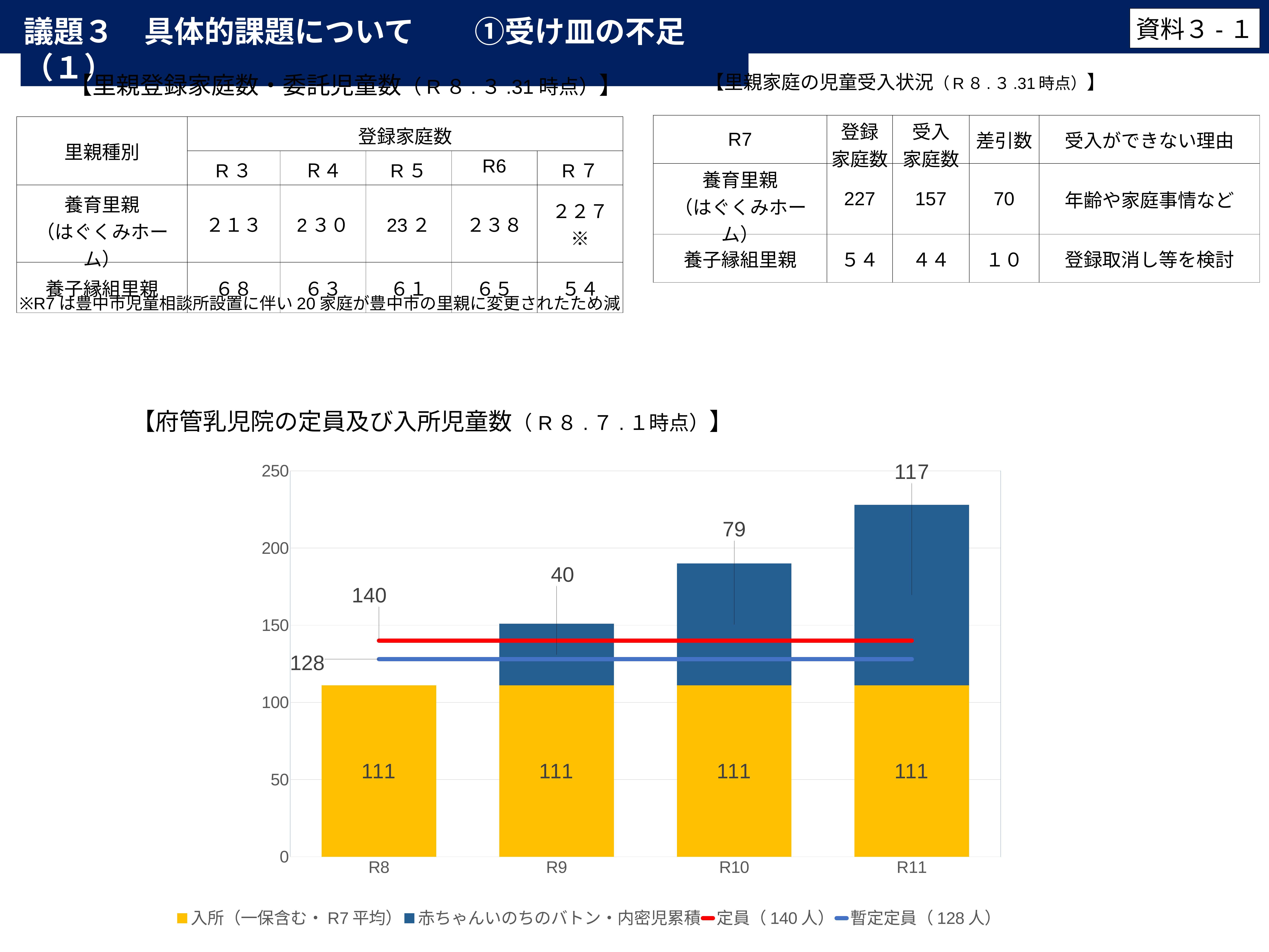

資料３-１
議題３　具体的課題について　　①受け皿の不足（１）
【里親登録家庭数・委託児童数（R８.３.31時点）】
【里親家庭の児童受入状況（R８.３.31時点）】
| R7 | 登録 家庭数 | 受入 家庭数 | 差引数 | 受入ができない理由 |
| --- | --- | --- | --- | --- |
| 養育里親 （はぐくみホーム） | 227 | 157 | 70 | 年齢や家庭事情など |
| 養子縁組里親 | ５４ | ４４ | １０ | 登録取消し等を検討 |
| 里親種別 | 登録家庭数 |  |  |  |  |
| --- | --- | --- | --- | --- | --- |
|  | R３ | Ｒ４ | R５ | R6 | R７ |
| 養育里親 （はぐくみホーム） | ２１３ | 2３０ | 23２ | ２３８ | ２２７※ |
| 養子縁組里親 | ６８ | ６３ | ６１ | ６５ | ５４ |
※R7は豊中市児童相談所設置に伴い20家庭が豊中市の里親に変更されたため減

### Chart

| Category | 入所（一保含む・R7平均） | 赤ちゃんいのちのバトン・内密児累積 | 定員（140人） | 暫定定員（128人） |
|---|---|---|---|---|
| R8 | 111.0 | None | 140.0 | 128.0 |
| R9 | 111.0 | 40.0 | 140.0 | 128.0 |
| R10 | 111.0 | 79.0 | 140.0 | 128.0 |
| R11 | 111.0 | 117.0 | 140.0 | 128.0 |
【府管乳児院の定員及び入所児童数（R８.７.１時点）】